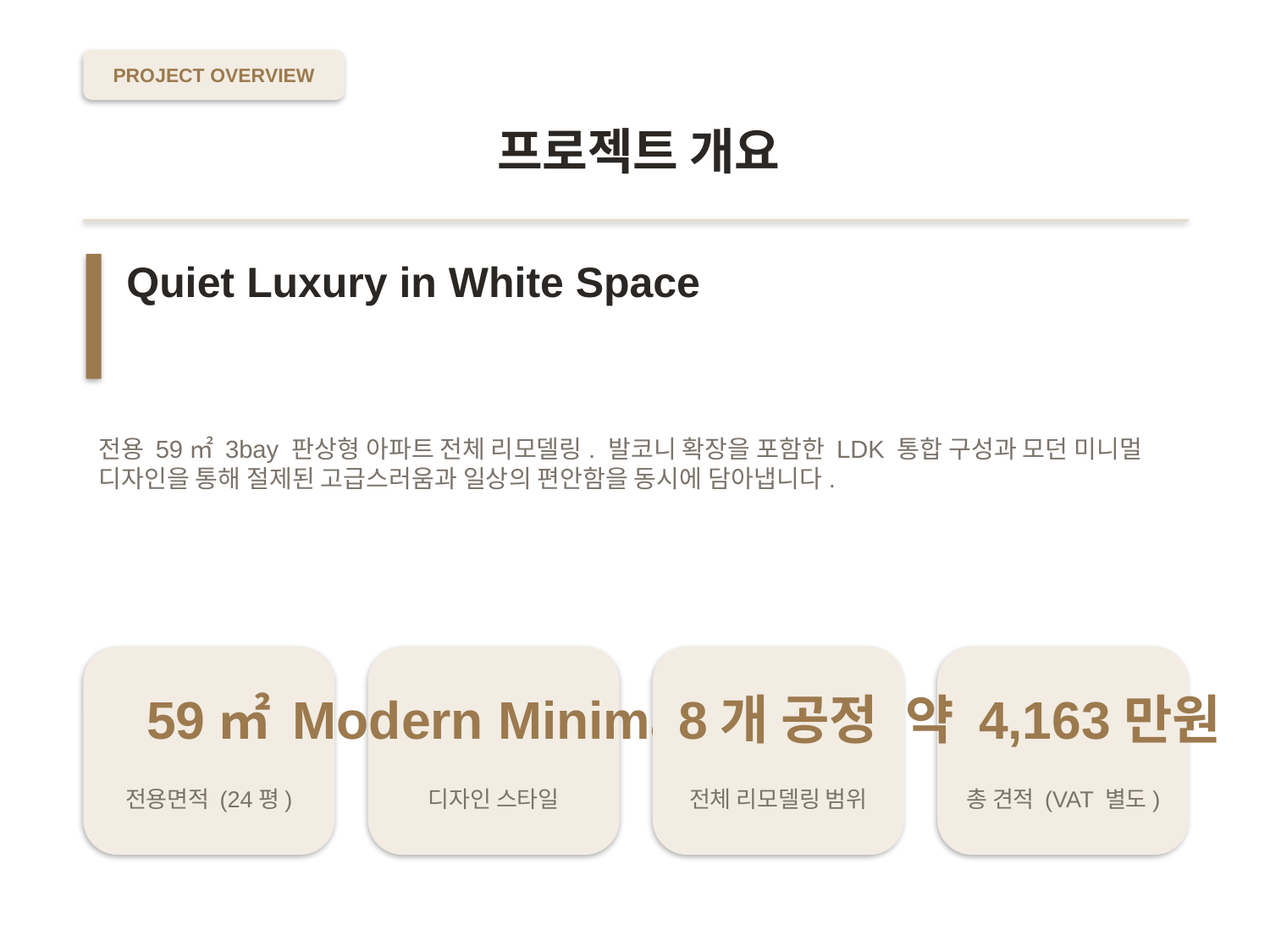

PROJECT OVERVIEW
프로젝트 개요

Quiet Luxury in White Space

전용 59㎡ 3bay 판상형 아파트 전체 리모델링. 발코니 확장을 포함한 LDK 통합 구성과 모던 미니멀 디자인을 통해 절제된 고급스러움과 일상의 편안함을 동시에 담아냅니다.

59㎡
Modern Minimal
8개 공정
약 4,163만원
전용면적 (24평)
디자인 스타일
전체 리모델링 범위
총 견적 (VAT 별도)